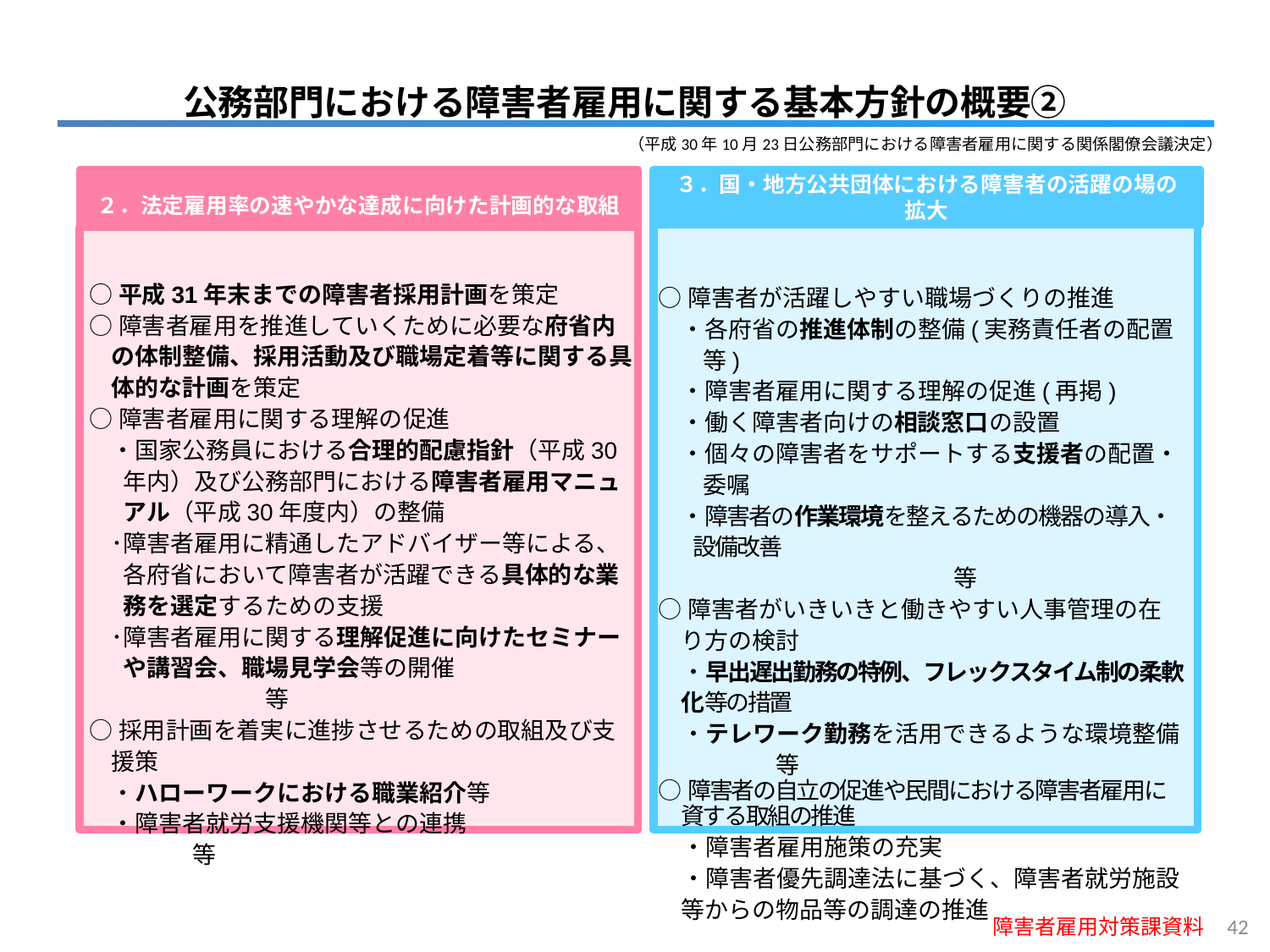

公務部門における障害者雇用に関する基本方針の概要②

（平成30年10月23日公務部門における障害者雇用に関する関係閣僚会議決定）
２．法定雇用率の速やかな達成に向けた計画的な取組

○平成31年末までの障害者採用計画を策定
○障害者雇用を推進していくために必要な府省内の体制整備、採用活動及び職場定着等に関する具体的な計画を策定
○障害者雇用に関する理解の促進
・国家公務員における合理的配慮指針（平成30年内）及び公務部門における障害者雇用マニュアル（平成30年度内）の整備
･障害者雇用に精通したアドバイザー等による、各府省において障害者が活躍できる具体的な業務を選定するための支援
･障害者雇用に関する理解促進に向けたセミナーや講習会、職場見学会等の開催　　　　　　　　　　　　　等
○採用計画を着実に進捗させるための取組及び支援策
・ハローワークにおける職業紹介等
・障害者就労支援機関等との連携　　　　　　　　　　等
３．国・地方公共団体における障害者の活躍の場の拡大

○障害者が活躍しやすい職場づくりの推進
・各府省の推進体制の整備(実務責任者の配置等)
・障害者雇用に関する理解の促進(再掲)
・働く障害者向けの相談窓口の設置
・個々の障害者をサポートする支援者の配置・委嘱
・障害者の作業環境を整えるための機器の導入・設備改善 　 　　　　　　　　　　　　　　　　　　　　　　　　　　等
○障害者がいきいきと働きやすい人事管理の在り方の検討
　・早出遅出勤務の特例、フレックスタイム制の柔軟化等の措置
　・テレワーク勤務を活用できるような環境整備　　　　等
○障害者の自立の促進や民間における障害者雇用に資する取組の推進
　・障害者雇用施策の充実
　・障害者優先調達法に基づく、障害者就労施設等からの物品等の調達の推進

障害者雇用対策課資料
42